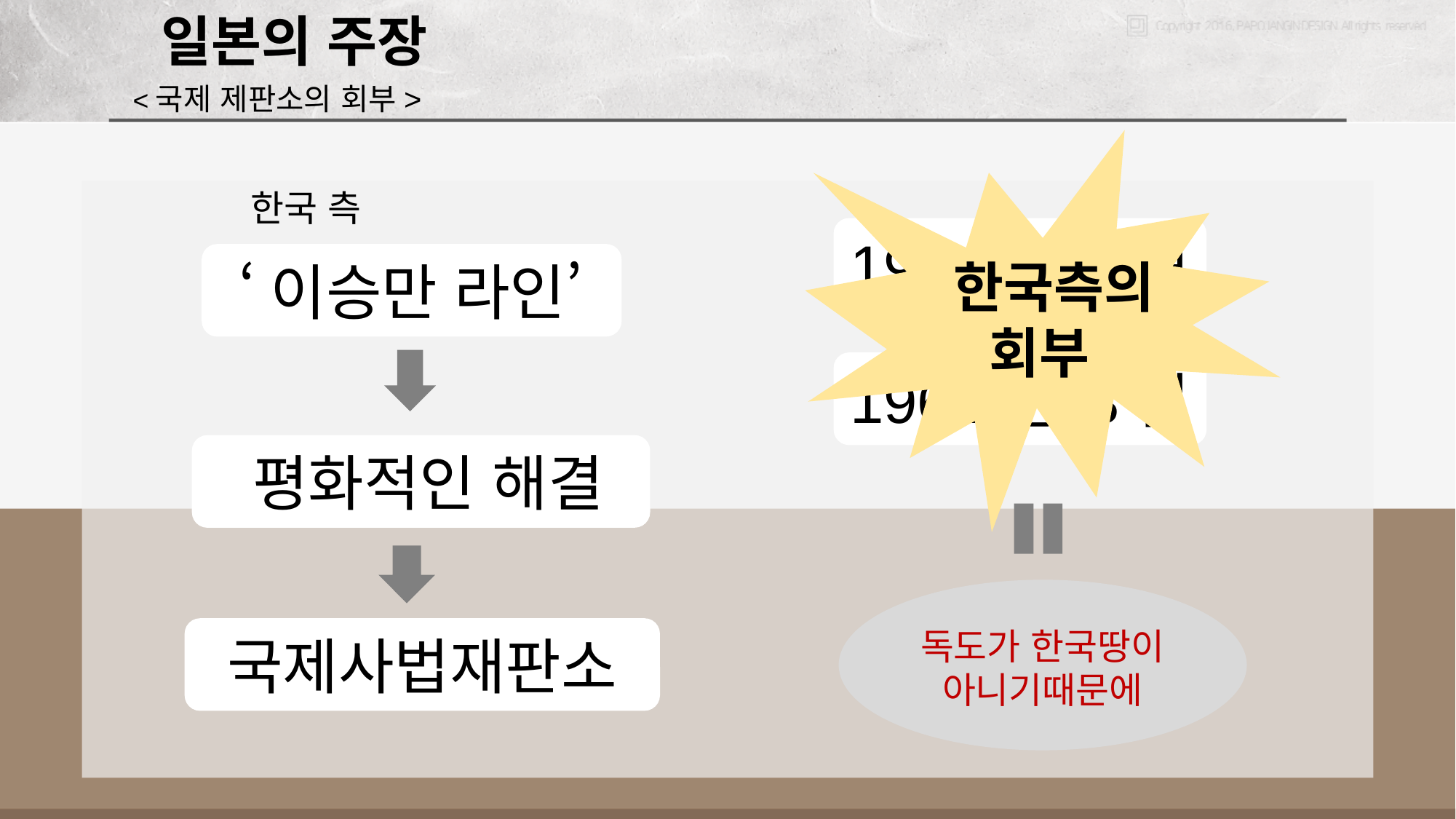

일본의 주장
<국제 제판소의 회부>

 한국측의 회부
한국 측

1954년 9월
 ‘이승만 라인’
1962년 3월

 평화적인 해결

국제사법재판소
독도가 한국땅이 아니기때문에